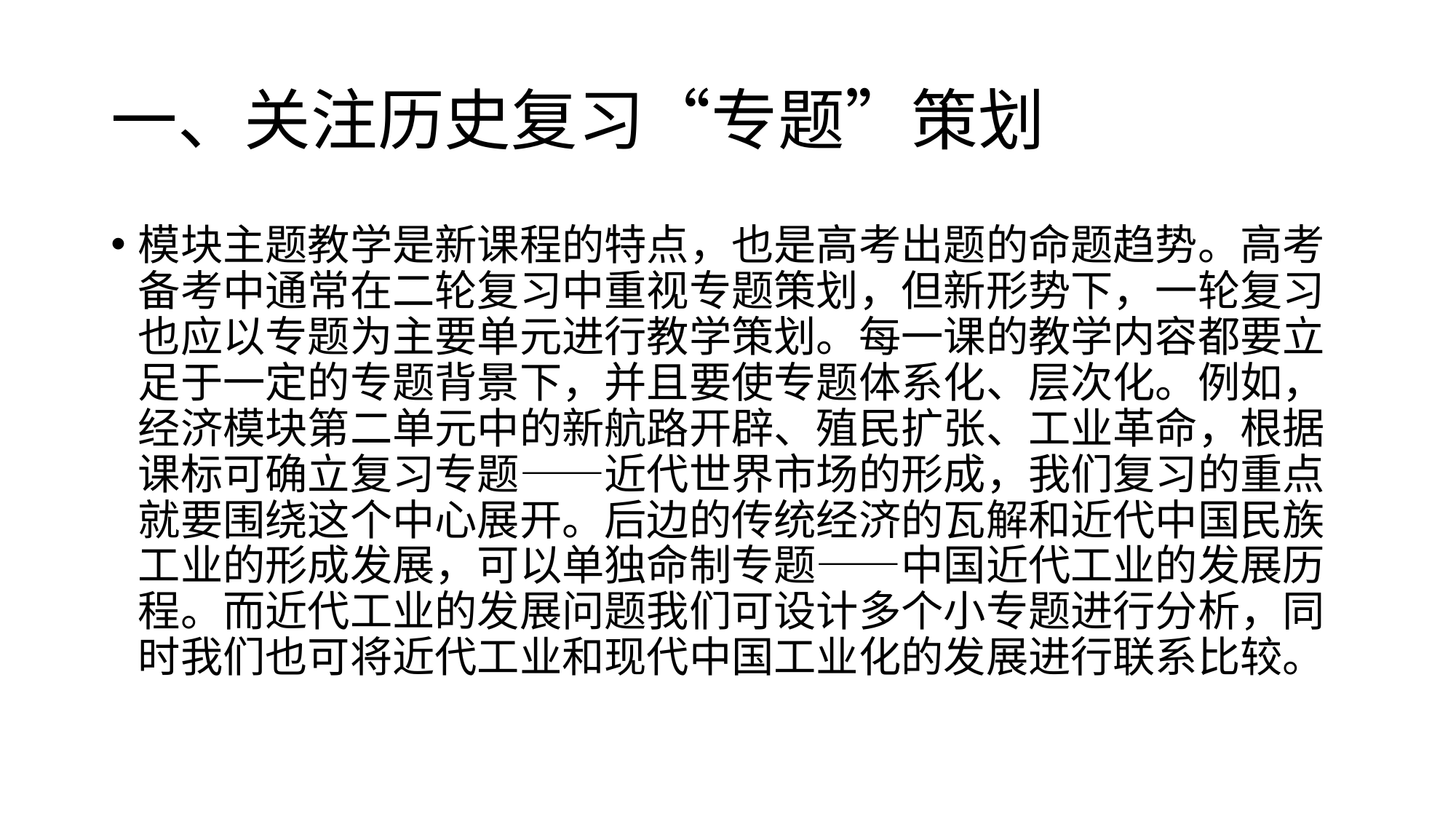

# 一、关注历史复习“专题”策划
模块主题教学是新课程的特点，也是高考出题的命题趋势。高考备考中通常在二轮复习中重视专题策划，但新形势下，一轮复习也应以专题为主要单元进行教学策划。每一课的教学内容都要立足于一定的专题背景下，并且要使专题体系化、层次化。例如，经济模块第二单元中的新航路开辟、殖民扩张、工业革命，根据课标可确立复习专题——近代世界市场的形成，我们复习的重点就要围绕这个中心展开。后边的传统经济的瓦解和近代中国民族工业的形成发展，可以单独命制专题——中国近代工业的发展历程。而近代工业的发展问题我们可设计多个小专题进行分析，同时我们也可将近代工业和现代中国工业化的发展进行联系比较。